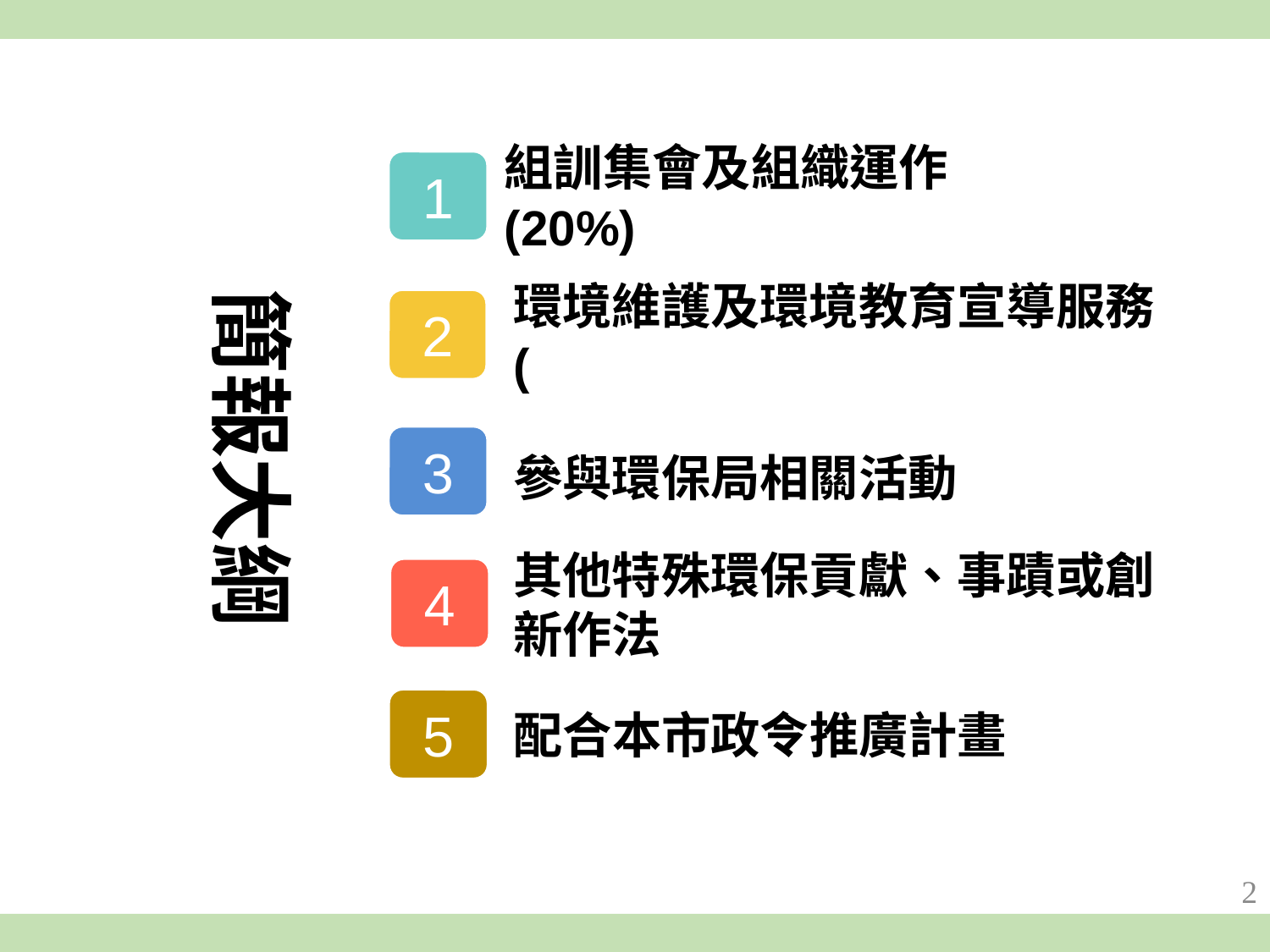

1
組訓集會及組織運作(20%)
簡報大綱
2
環境維護及環境教育宣導服務(
3

參與環保局相關活動
4
其他特殊環保貢獻、事蹟或創新作法
5
配合本市政令推廣計畫
2